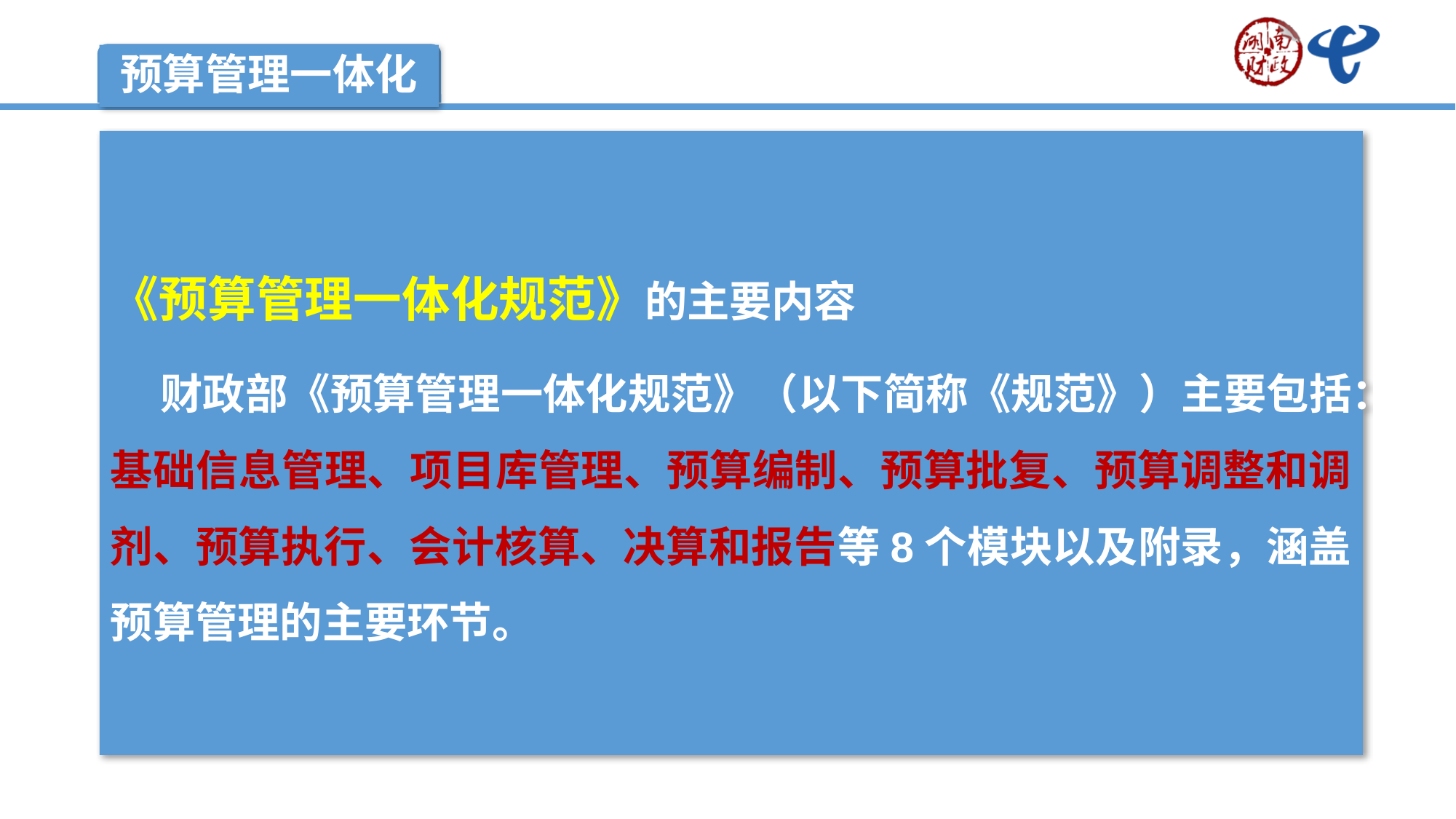

预算管理一体化
《预算管理一体化规范》的主要内容
    财政部《预算管理一体化规范》（以下简称《规范》）主要包括：基础信息管理、项目库管理、预算编制、预算批复、预算调整和调剂、预算执行、会计核算、决算和报告等8个模块以及附录，涵盖预算管理的主要环节。